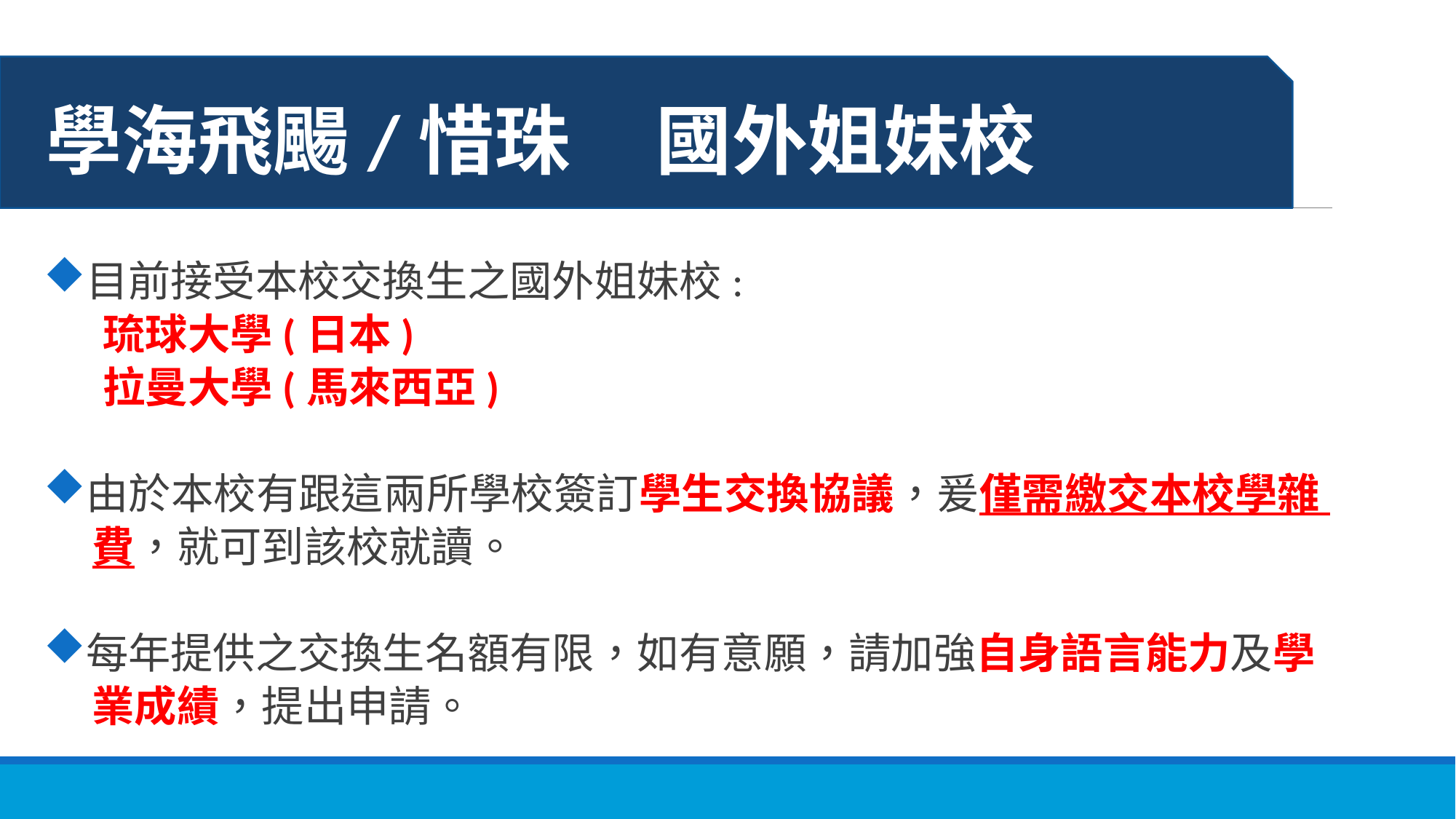

學海飛颺/惜珠     國外姐妹校
目前接受本校交換生之國外姐妹校:
    琉球大學(日本)
    拉曼大學(馬來西亞)

由於本校有跟這兩所學校簽訂學生交換協議，爰僅需繳交本校學雜
    費，就可到該校就讀。

每年提供之交換生名額有限，如有意願，請加強自身語言能力及學
    業成績，提出申請。